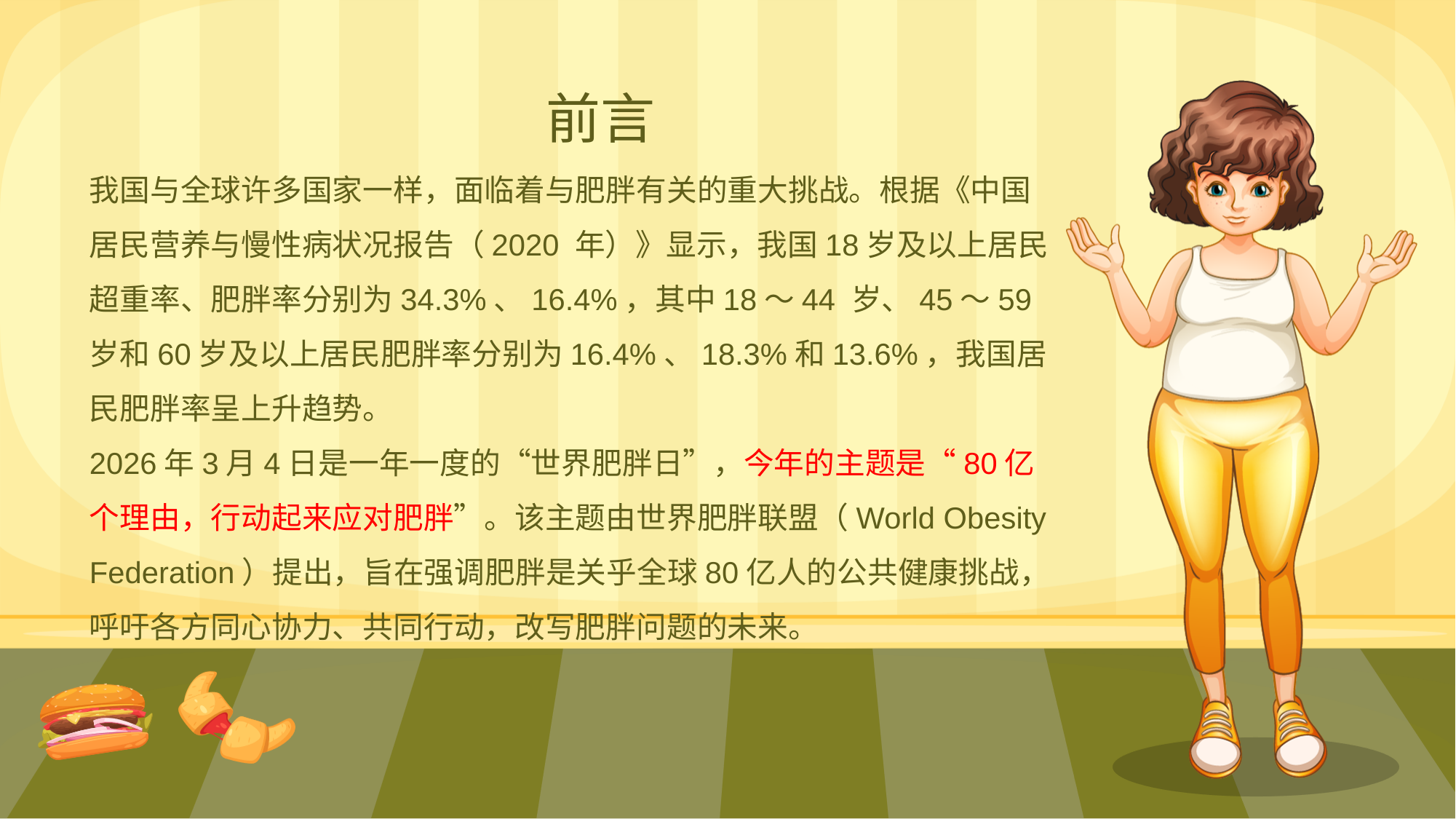

前言
我国与全球许多国家一样，面临着与肥胖有关的重大挑战。根据《中国居民营养与慢性病状况报告（2020 年）》显示，我国18岁及以上居民超重率、肥胖率分别为34.3%、16.4%，其中18～44 岁、45～59岁和60岁及以上居民肥胖率分别为16.4%、18.3%和13.6%，我国居民肥胖率呈上升趋势。
2026年3月4日是一年一度的“世界肥胖日”，今年的主题是“80亿个理由，行动起来应对肥胖”。该主题由世界肥胖联盟（World Obesity Federation）提出，旨在强调肥胖是关乎全球80亿人的公共健康挑战，呼吁各方同心协力、共同行动，改写肥胖问题的未来。